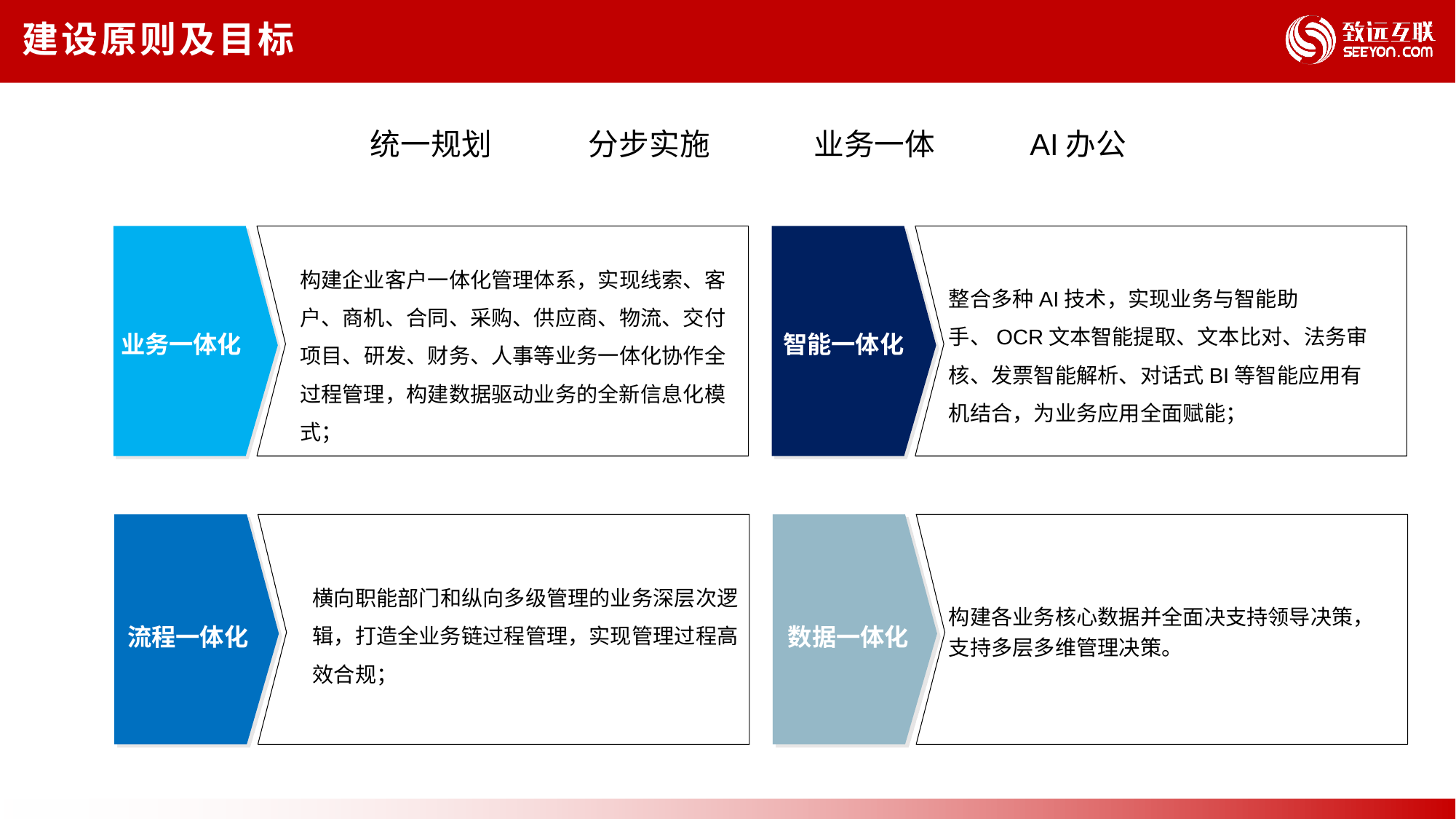

建设原则及目标
统一规划	分步实施	 业务一体             AI办公

构建企业客户一体化管理体系，实现线索、客户、商机、合同、采购、供应商、物流、交付项目、研发、财务、人事等业务一体化协作全过程管理，构建数据驱动业务的全新信息化模式；
整合多种AI技术，实现业务与智能助手、OCR文本智能提取、文本比对、法务审核、发票智能解析、对话式BI等智能应用有机结合，为业务应用全面赋能；
业务一体化
智能一体化

横向职能部门和纵向多级管理的业务深层次逻辑，打造全业务链过程管理，实现管理过程高效合规；
构建各业务核心数据并全面决支持领导决策，支持多层多维管理决策。
数据一体化
流程一体化